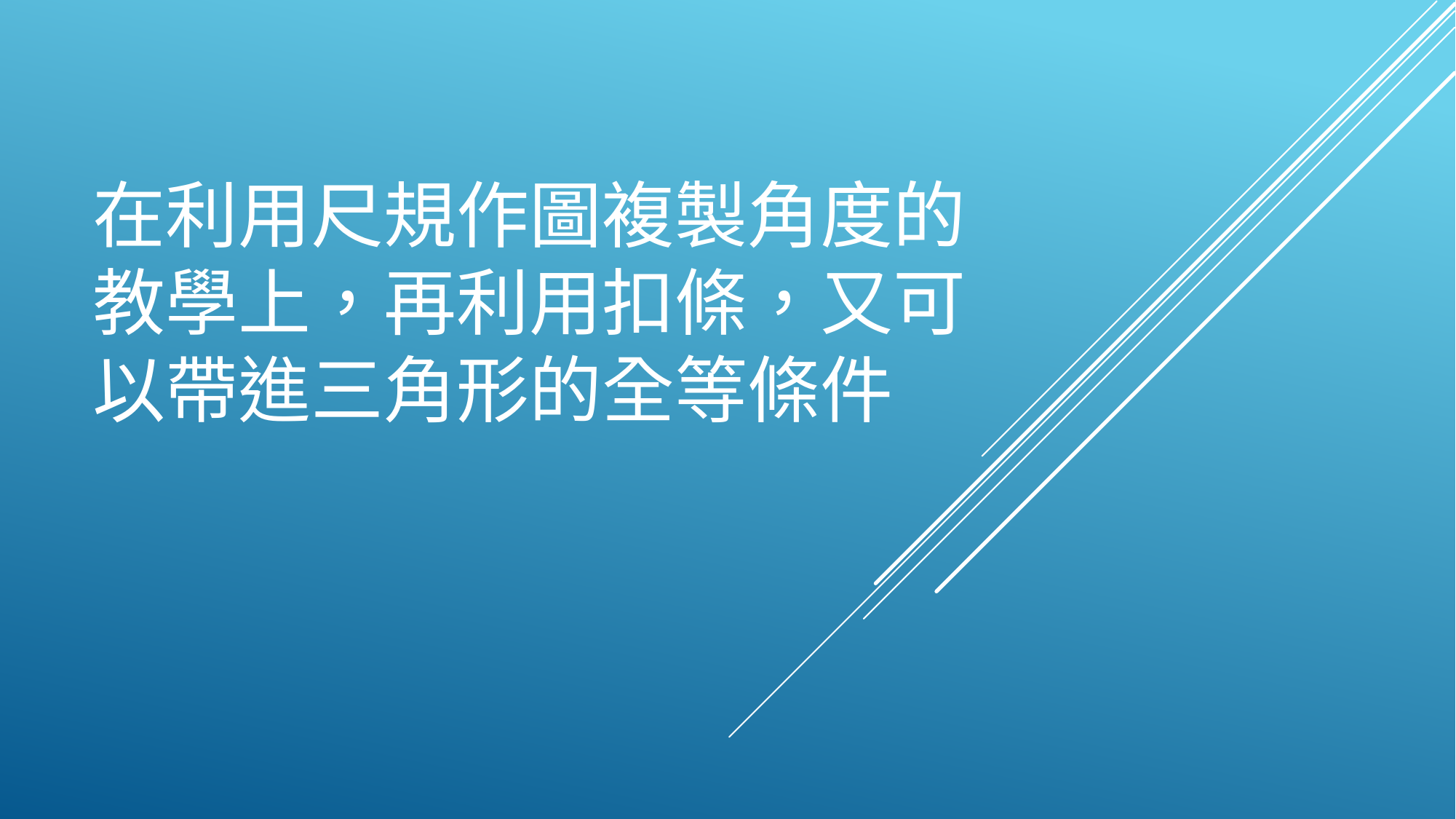

# 在利用尺規作圖複製角度的教學上，再利用扣條，又可以帶進三角形的全等條件